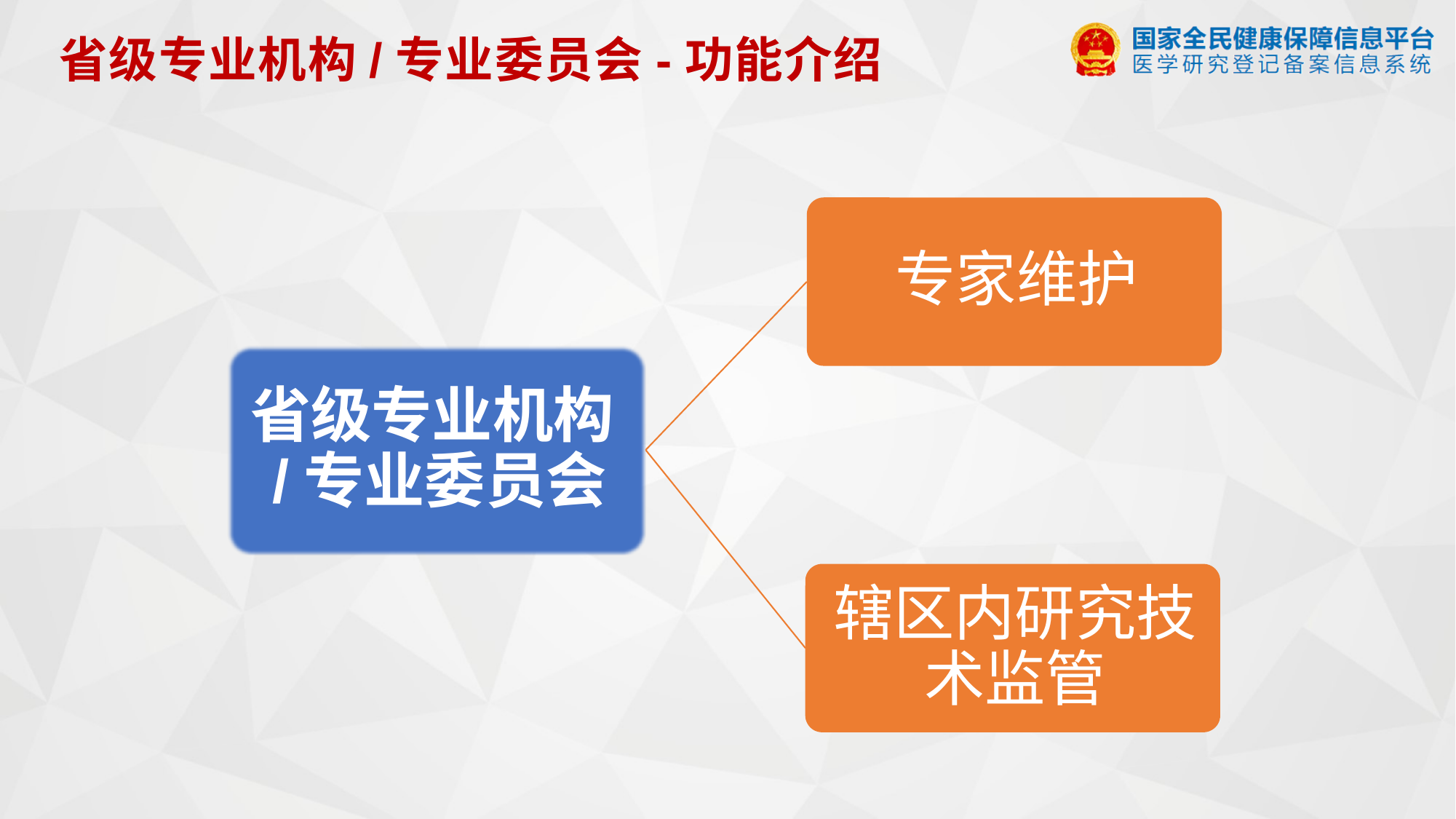

# 省级专业机构/专业委员会-功能介绍
省级专业机构/专业委员会

专家维护

辖区内研究技术监管